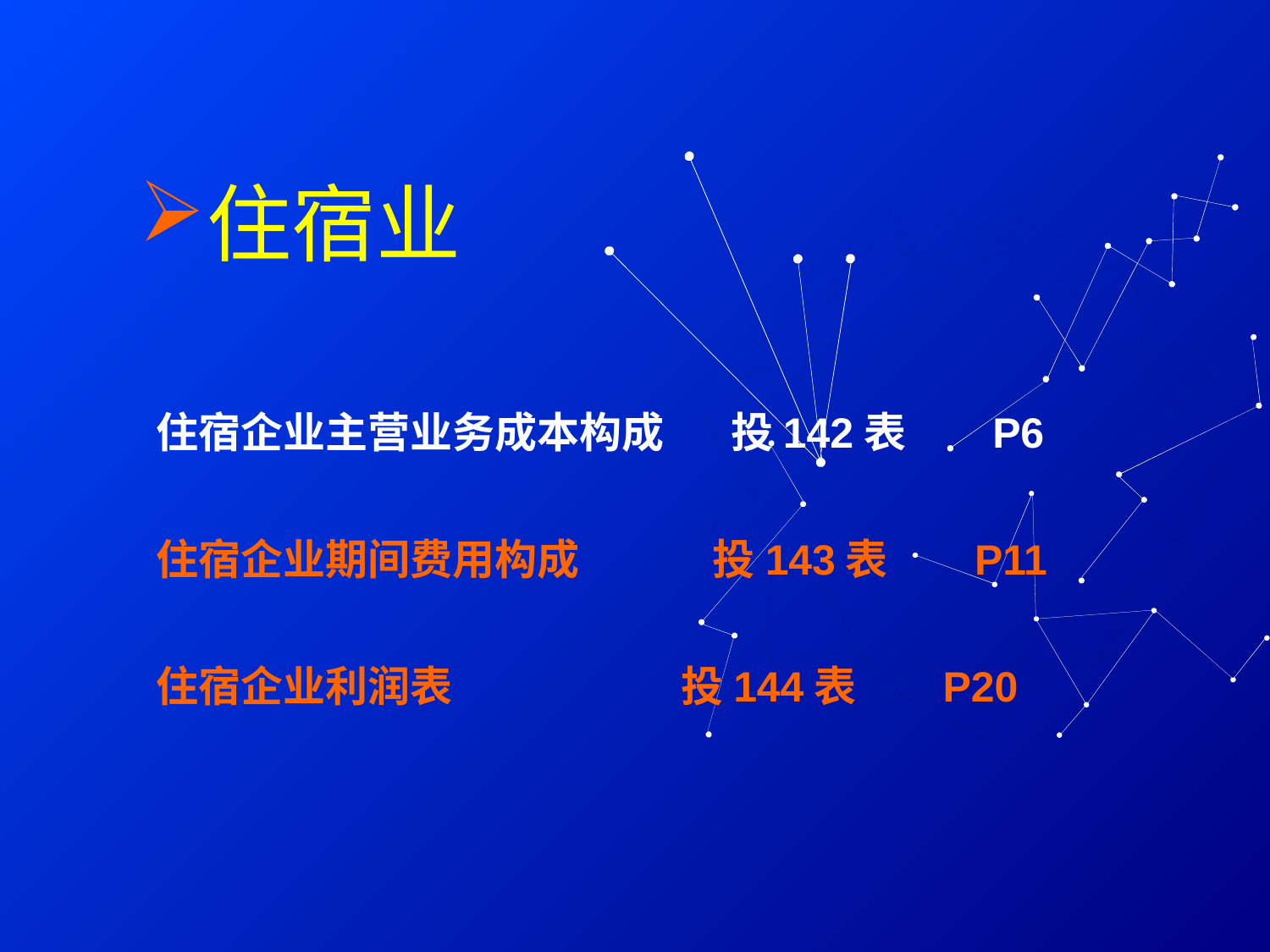

住宿业
住宿企业主营业务成本构成       投142表        P6
住宿企业期间费用构成              投143表        P11
住宿企业利润表                        投144表        P20